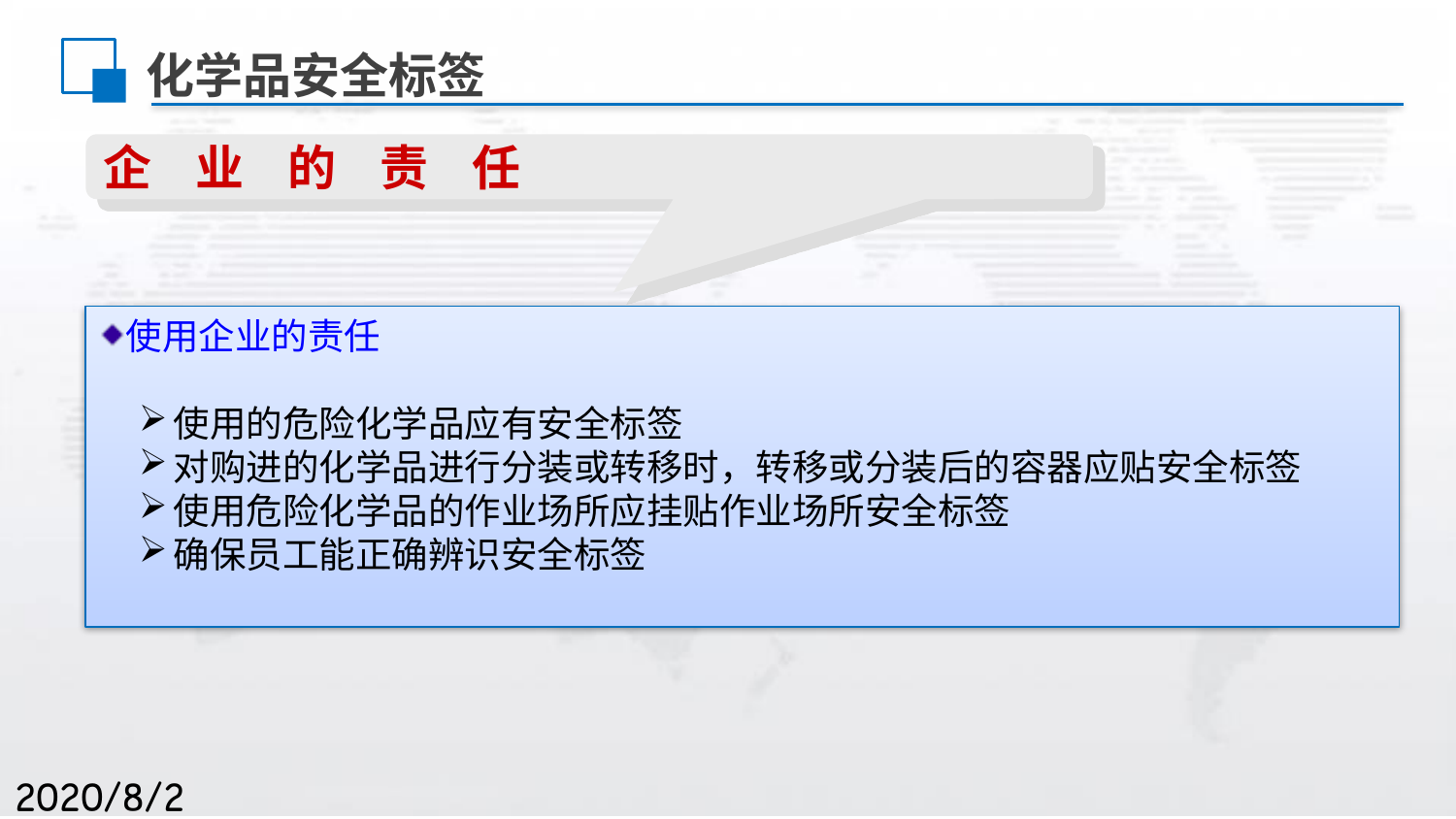

化学品安全标签
企    业    的    责    任
使用企业的责任

使用的危险化学品应有安全标签
对购进的化学品进行分装或转移时，转移或分装后的容器应贴安全标签
使用危险化学品的作业场所应挂贴作业场所安全标签
确保员工能正确辨识安全标签

2020/8/2